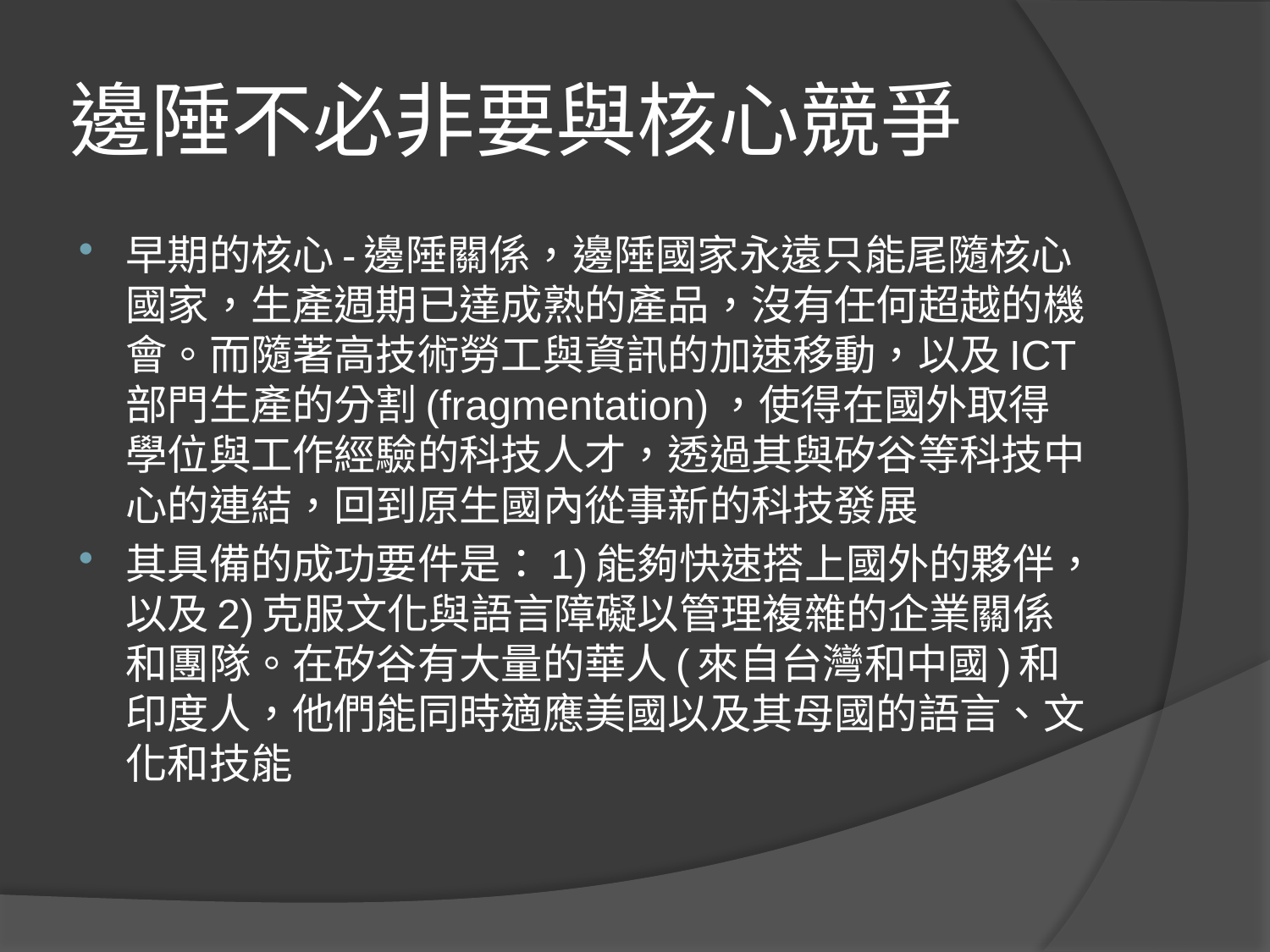

# 邊陲不必非要與核心競爭
早期的核心-邊陲關係，邊陲國家永遠只能尾隨核心國家，生產週期已達成熟的產品，沒有任何超越的機會。而隨著高技術勞工與資訊的加速移動，以及ICT部門生產的分割(fragmentation)，使得在國外取得學位與工作經驗的科技人才，透過其與矽谷等科技中心的連結，回到原生國內從事新的科技發展
其具備的成功要件是：1)能夠快速搭上國外的夥伴，以及2)克服文化與語言障礙以管理複雜的企業關係和團隊。在矽谷有大量的華人(來自台灣和中國)和印度人，他們能同時適應美國以及其母國的語言、文化和技能